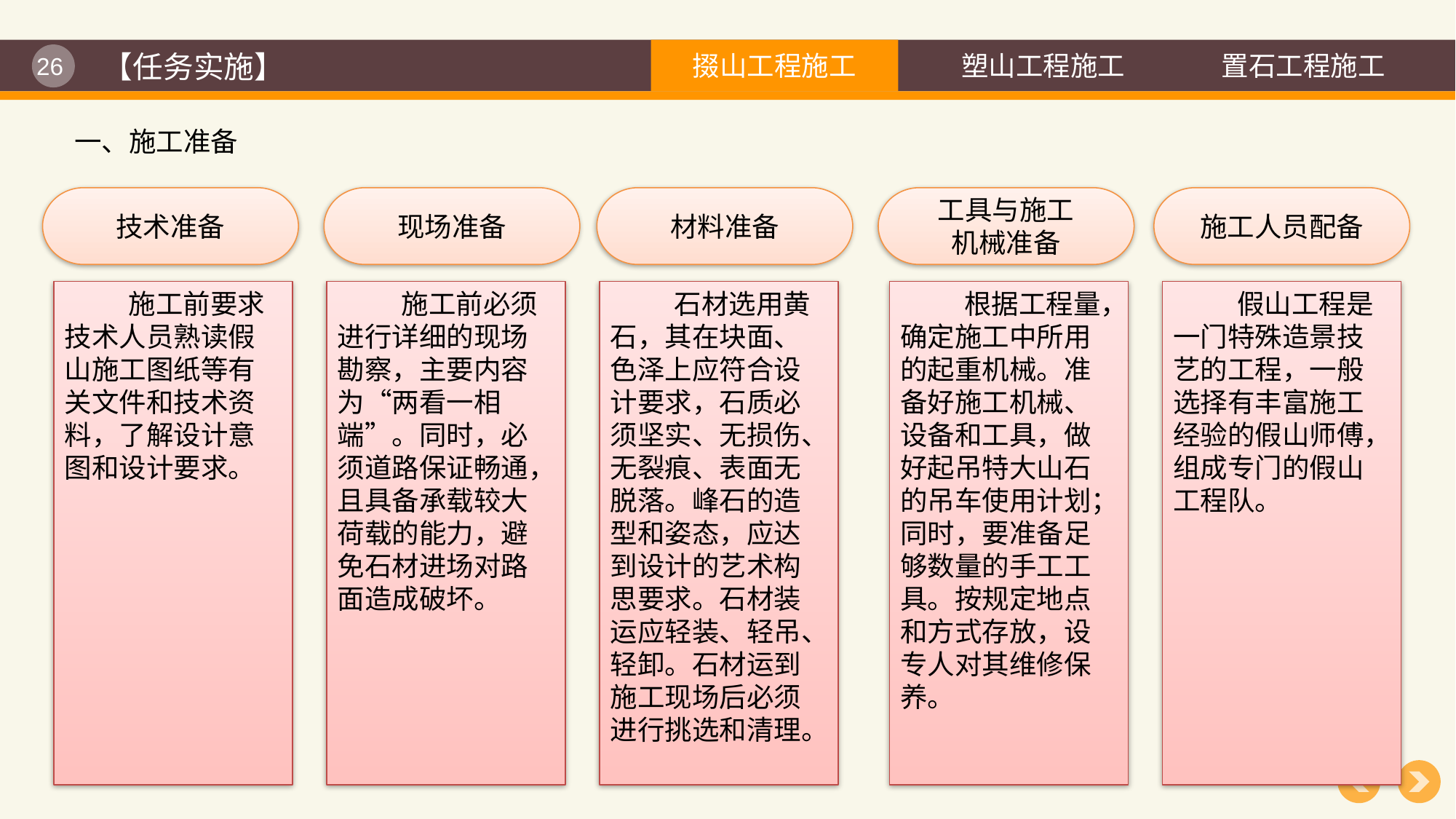

【任务实施】
一、施工准备
技术准备
现场准备
材料准备
工具与施工
机械准备
施工人员配备
施工前要求技术人员熟读假山施工图纸等有关文件和技术资料，了解设计意图和设计要求。
施工前必须进行详细的现场勘察，主要内容为“两看一相端”。同时，必须道路保证畅通，且具备承载较大荷载的能力，避免石材进场对路面造成破坏。
石材选用黄石，其在块面、色泽上应符合设计要求，石质必须坚实、无损伤、无裂痕、表面无脱落。峰石的造型和姿态，应达到设计的艺术构思要求。石材装运应轻装、轻吊、轻卸。石材运到施工现场后必须进行挑选和清理。
根据工程量，确定施工中所用的起重机械。准备好施工机械、设备和工具，做好起吊特大山石的吊车使用计划；同时，要准备足够数量的手工工具。按规定地点和方式存放，设专人对其维修保养。
假山工程是一门特殊造景技艺的工程，一般选择有丰富施工经验的假山师傅，组成专门的假山工程队。